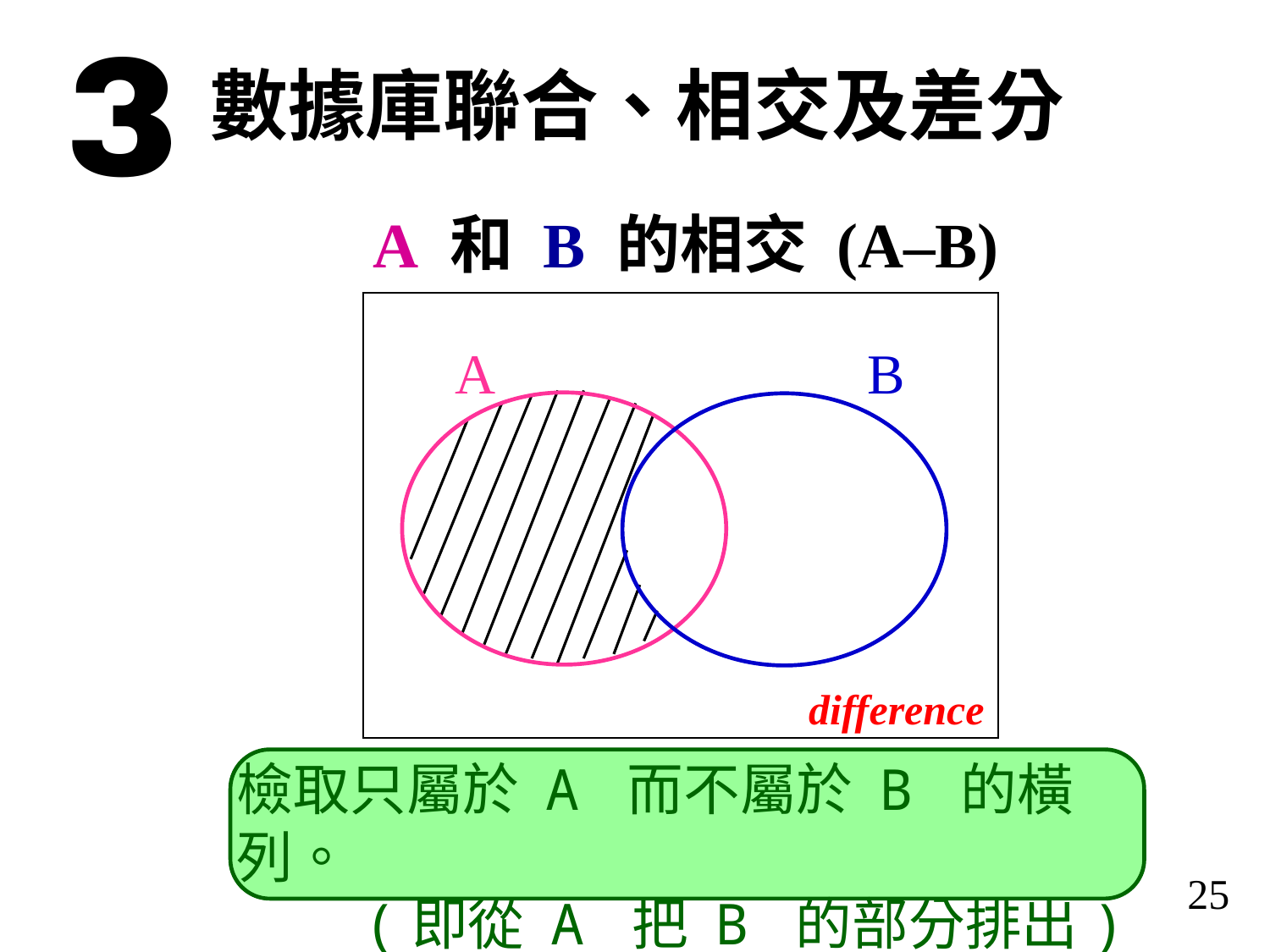

3
數據庫聯合、相交及差分
A 和 B 的相交 (A–B)

A
B

difference

檢取只屬於 A 而不屬於 B 的橫列。
	(即從 A 把 B 的部分排出)

25